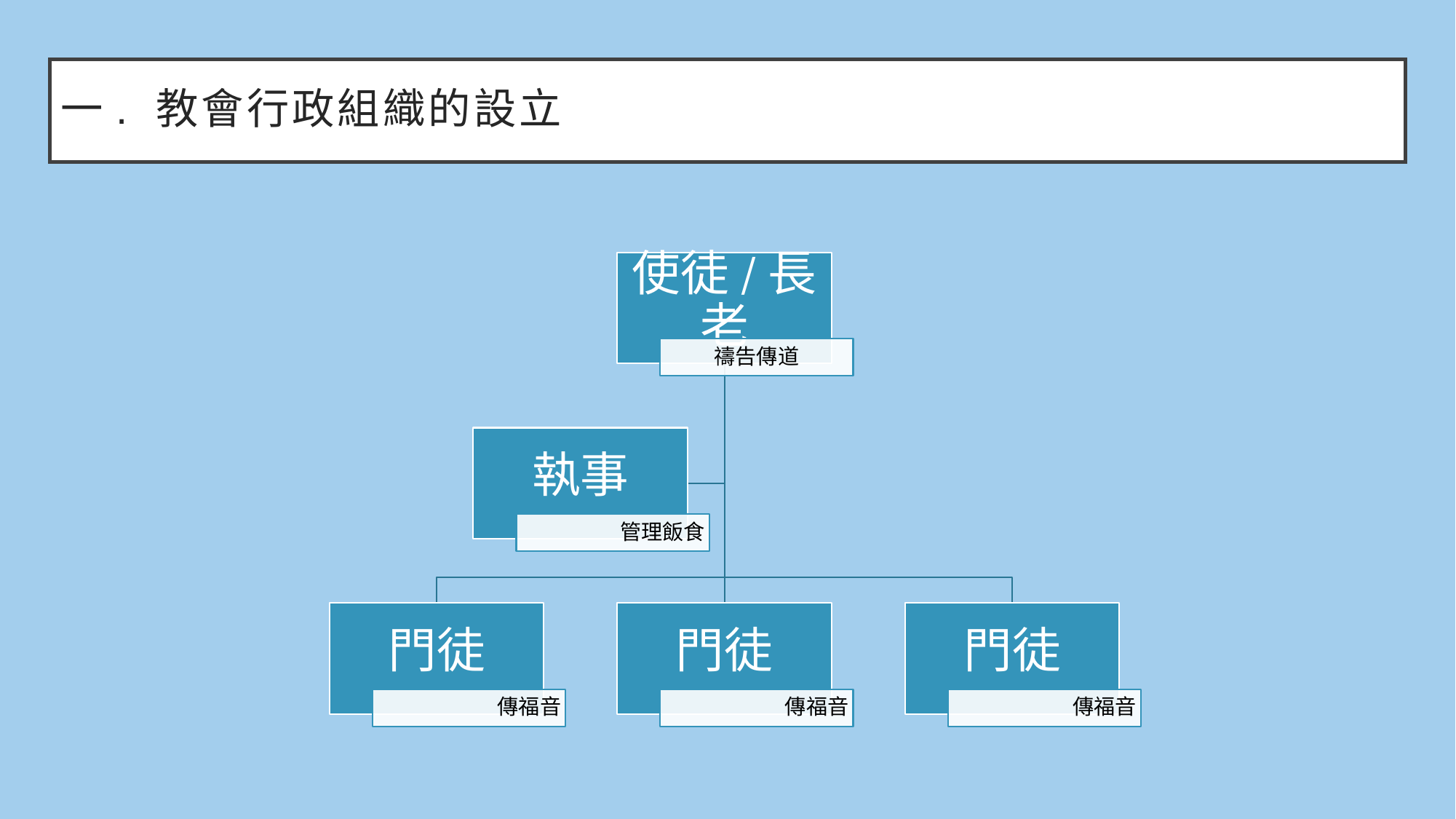

# 一. 教會行政組織的設立
使徒/長老
禱告傳道
門徒
傳福音
門徒
傳福音
門徒
傳福音
執事
管理飯食